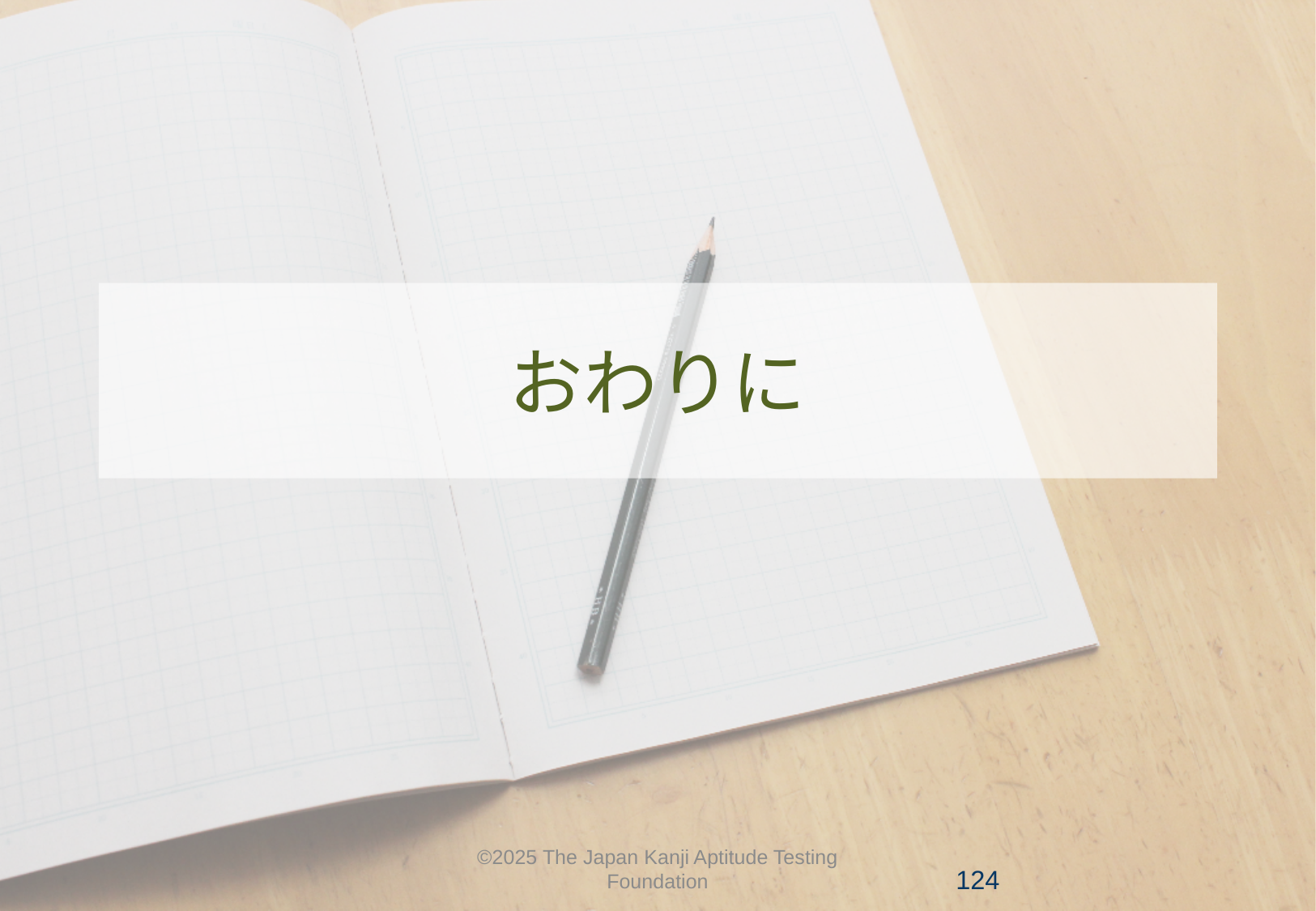

おわりに
©2025 The Japan Kanji Aptitude Testing Foundation
124